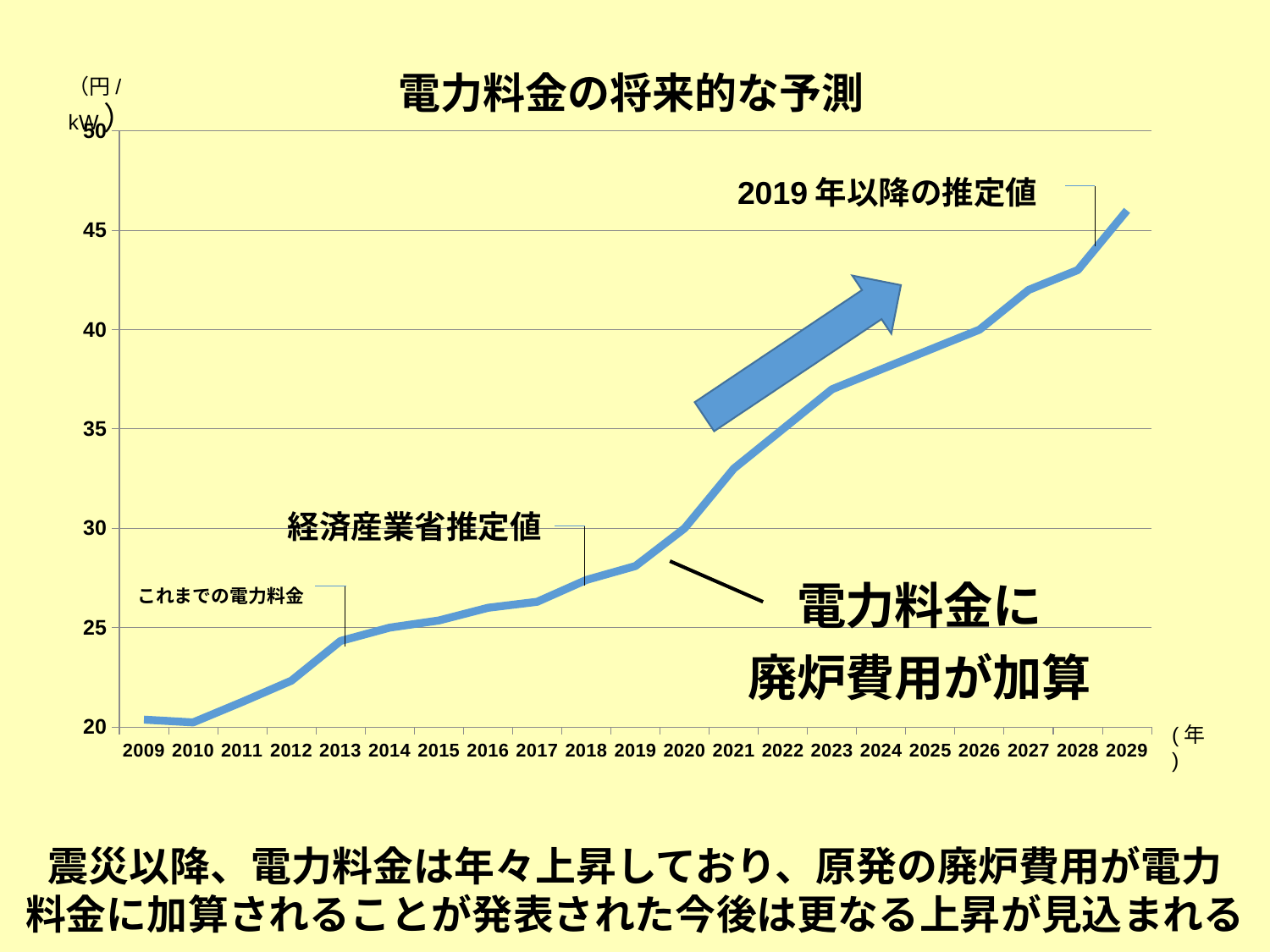

電力料金の将来的な予測
（円/kW）

### Chart

| Category | 列1 |
|---|---|
| 2009 | 20.37 |
| 2010 | 20.23 |
| 2011 | 21.259999999999987 |
| 2012 | 22.330000000000005 |
| 2013 | 24.330000000000005 |
| 2014 | 25.0 |
| 2015 | 25.36 |
| 2016 | 26.0 |
| 2017 | 26.3 |
| 2018 | 27.4 |
| 2019 | 28.1 |
| 2020 | 30.0 |
| 2021 | 33.0 |
| 2022 | 35.0 |
| 2023 | 37.0 |
| 2024 | 38.0 |
| 2025 | 39.0 |
| 2026 | 40.0 |
| 2027 | 42.0 |
| 2028 | 43.0 |
| 2029 | 46.0 |
2019年以降の推定値

経済産業省推定値
(年)
震災以降、電力料金は年々上昇しており、原発の廃炉費用が電力
料金に加算されることが発表された今後は更なる上昇が見込まれる